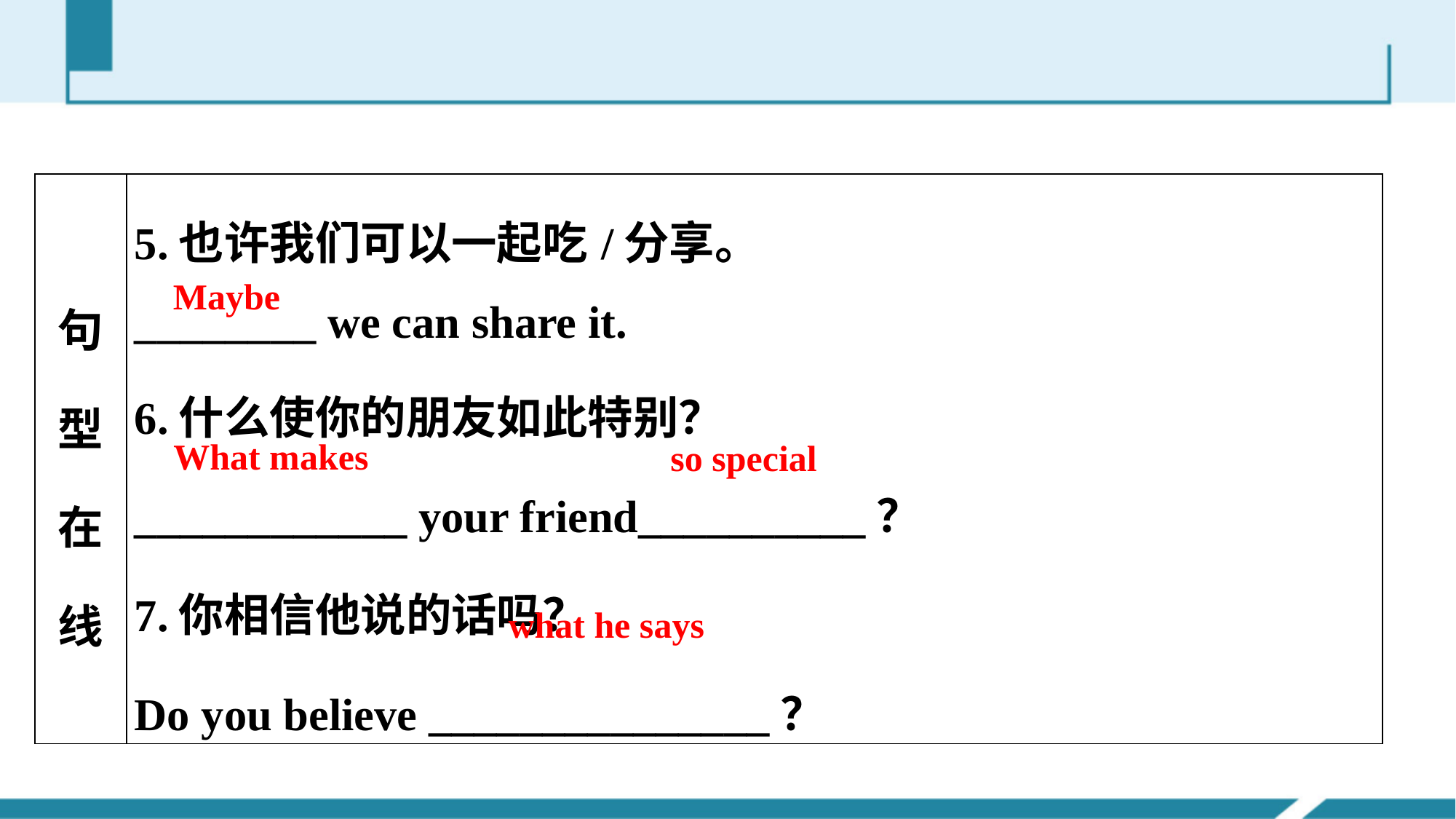

| 句型在线 | 5.也许我们可以一起吃/分享。 \_\_\_\_\_\_\_\_ we can share it. 6.什么使你的朋友如此特别？ \_\_\_\_\_\_\_\_\_\_\_\_ your friend\_\_\_\_\_\_\_\_\_\_？ 7.你相信他说的话吗？ Do you believe \_\_\_\_\_\_\_\_\_\_\_\_\_\_\_？ |
| --- | --- |
Maybe
What makes
so special
what he says